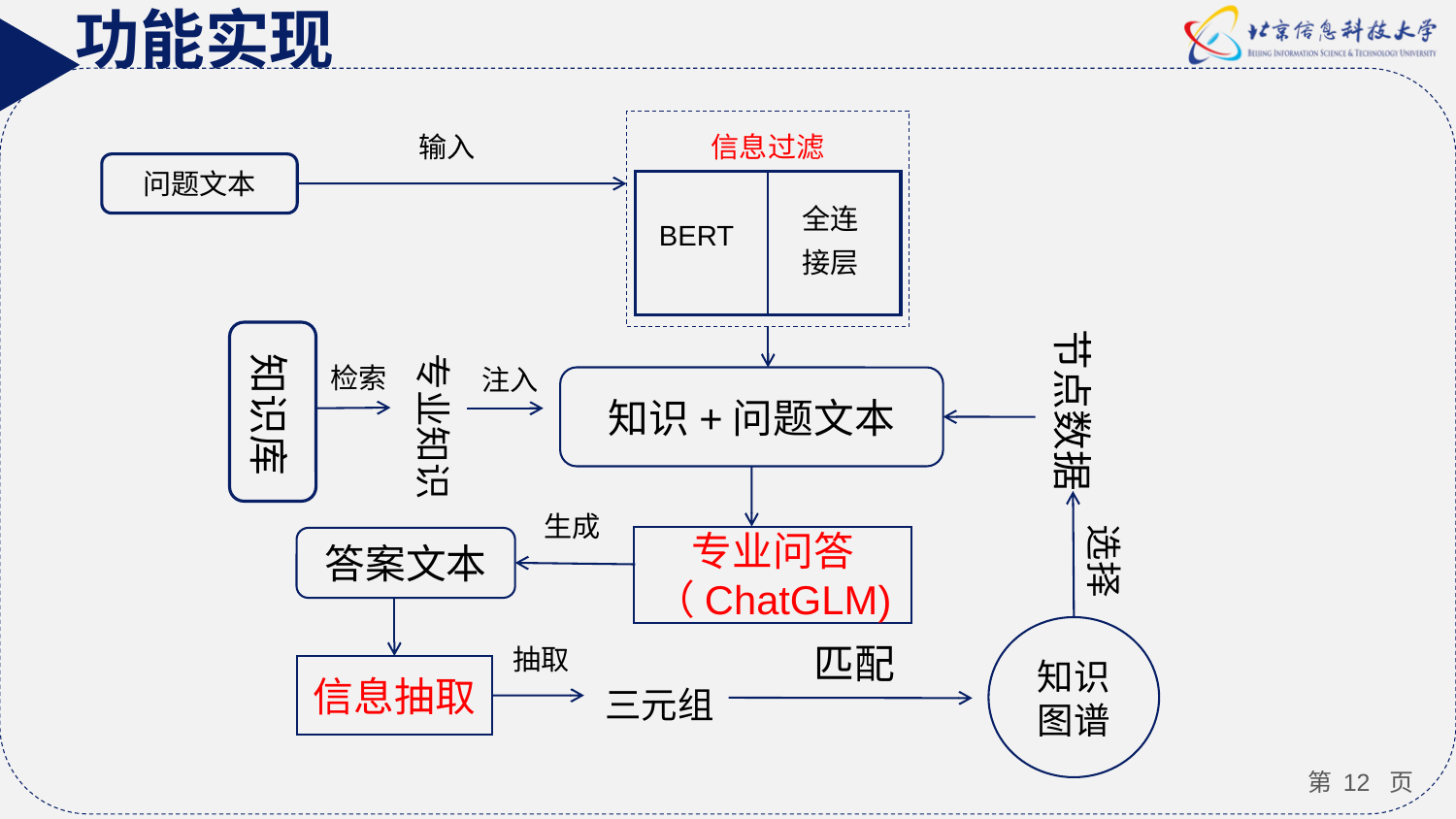

功能实现

输入
信息过滤

全连接层
BERT
问题文本
节点数据

专业知识
检索
注入
知识+问题文本
知识库
生成
选择
专业问答（ChatGLM)
答案文本
匹配
知识图谱
抽取
信息抽取
三元组